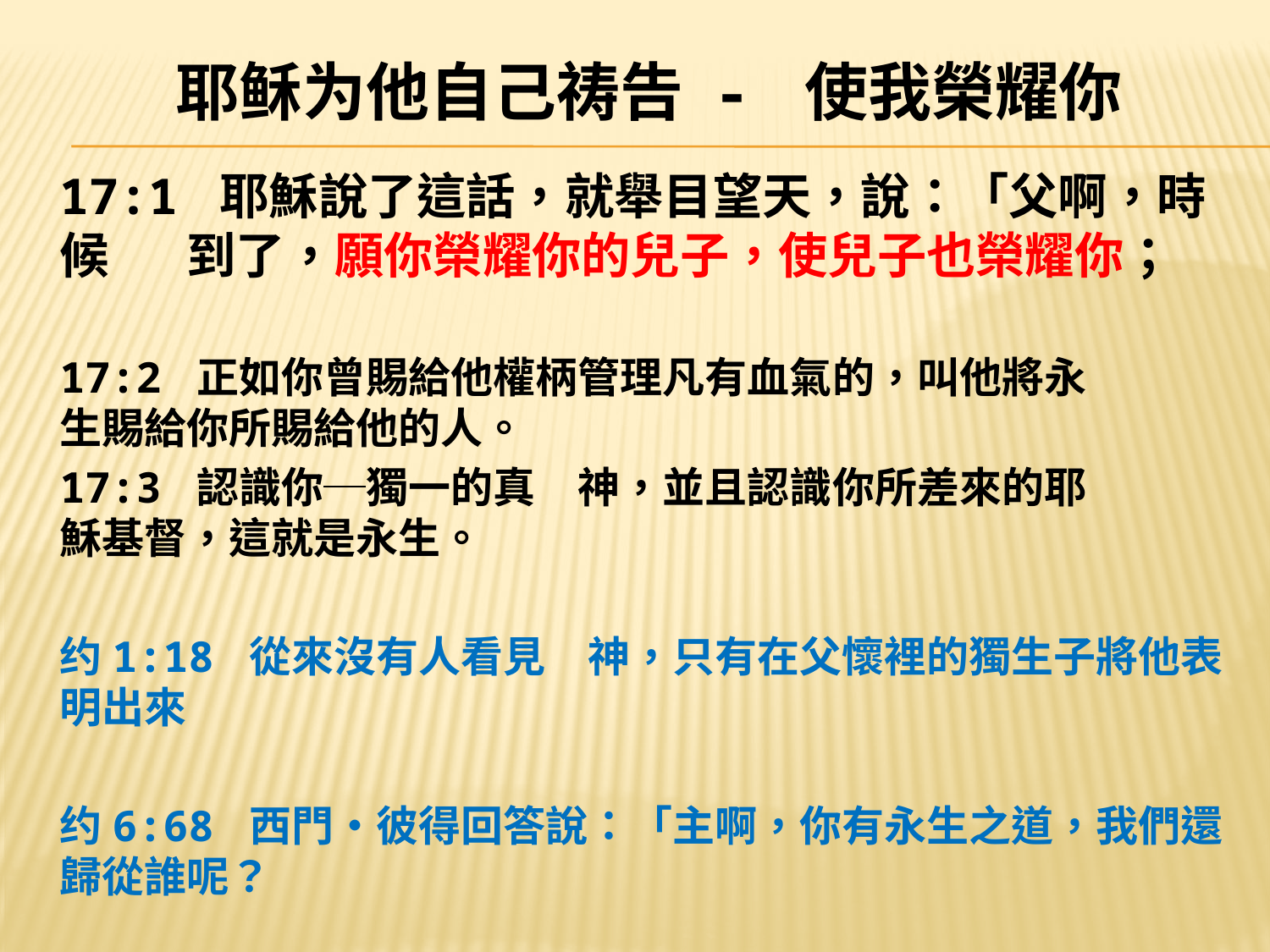

# 耶稣为他自己祷告 - 使我榮耀你
17:1 耶穌說了這話，就舉目望天，說：「父啊，時候	到了，願你榮耀你的兒子，使兒子也榮耀你；

17:2 正如你曾賜給他權柄管理凡有血氣的，叫他將永	生賜給你所賜給他的人。
17:3 認識你─獨一的真　神，並且認識你所差來的耶	穌基督，這就是永生。

约1:18 從來沒有人看見　神，只有在父懷裡的獨生子將他表明出來

约6:68 西門•彼得回答說：「主啊，你有永生之道，我們還歸從誰呢？